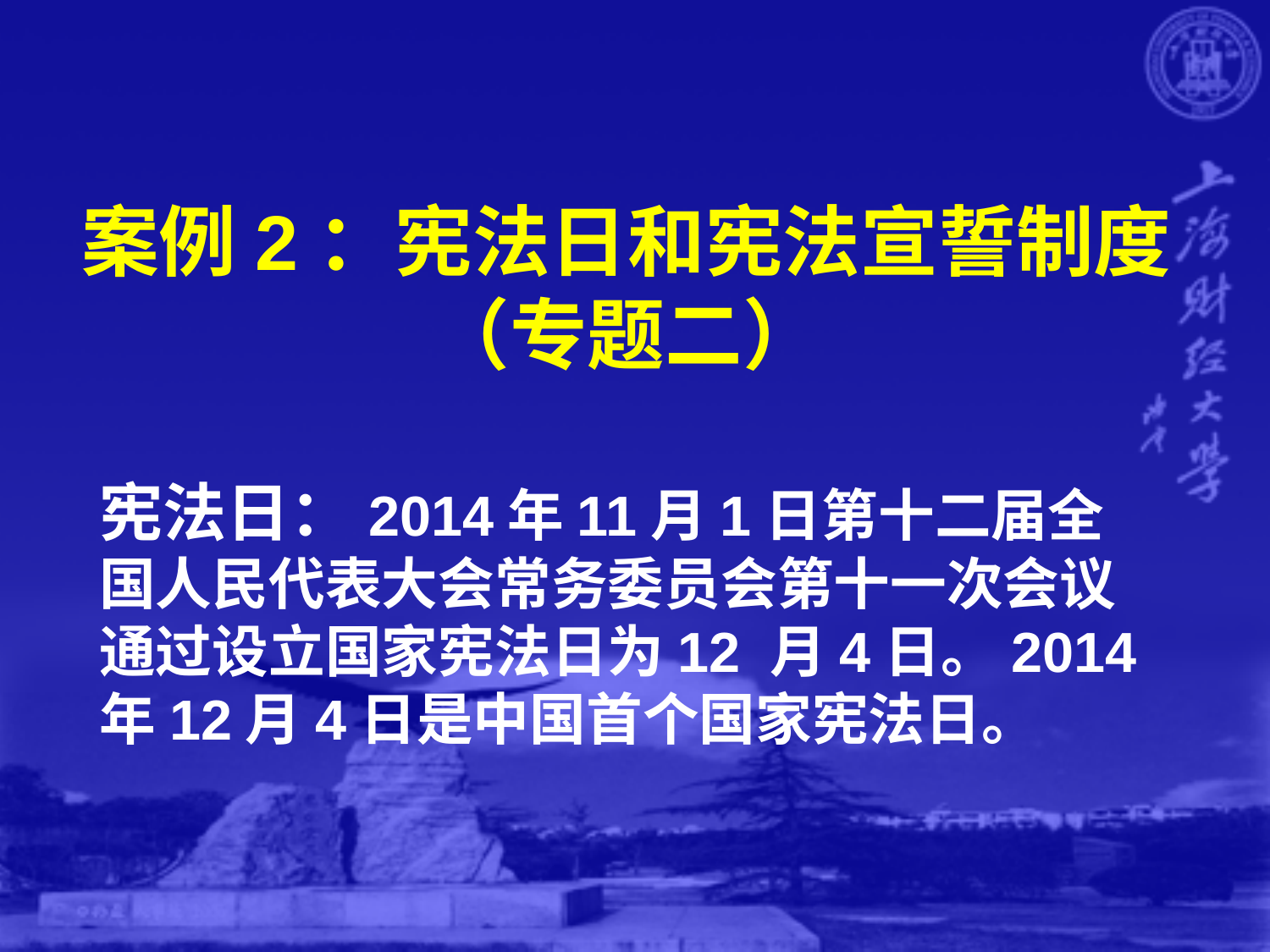

# 案例2：宪法日和宪法宣誓制度 （专题二）
宪法日：2014年11月1日第十二届全国人民代表大会常务委员会第十一次会议通过设立国家宪法日为12 月4日。2014年12月4日是中国首个国家宪法日。